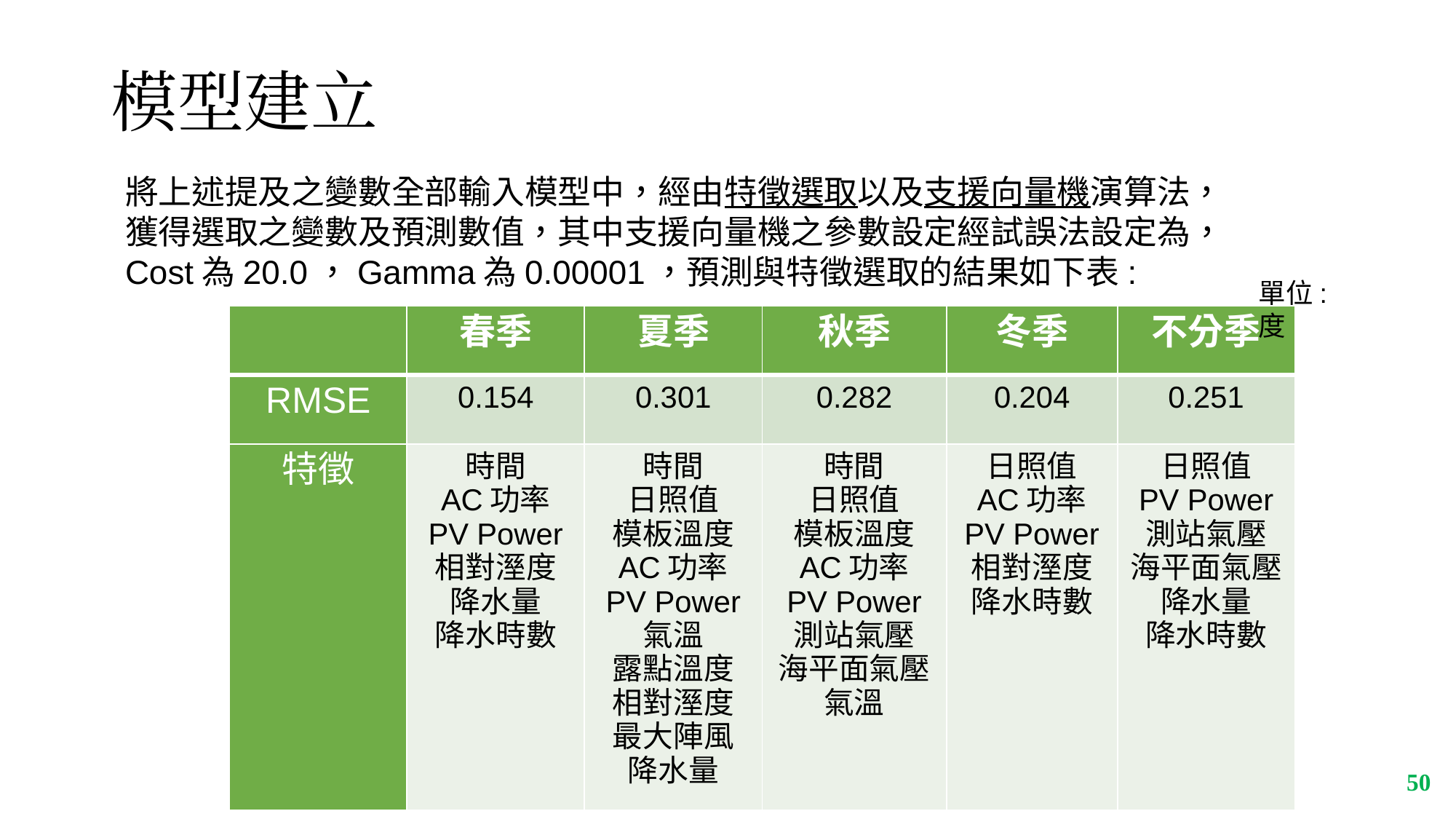

# 模型建立
將上述提及之變數全部輸入模型中，經由特徵選取以及支援向量機演算法，
獲得選取之變數及預測數值，其中支援向量機之參數設定經試誤法設定為，
Cost為20.0，Gamma為0.00001，預測與特徵選取的結果如下表:

單位:度
|  | 春季 | 夏季 | 秋季 | 冬季 | 不分季 |
| --- | --- | --- | --- | --- | --- |
| RMSE | 0.154 | 0.301 | 0.282 | 0.204 | 0.251 |
| 特徵 | 時間 AC功率 PV Power 相對溼度 降水量 降水時數 | 時間 日照值 模板溫度 AC功率 PV Power 氣溫 露點溫度 相對溼度 最大陣風 降水量 | 時間 日照值 模板溫度 AC功率 PV Power 測站氣壓 海平面氣壓 氣溫 | 日照值 AC功率 PV Power 相對溼度 降水時數 | 日照值 PV Power 測站氣壓 海平面氣壓 降水量 降水時數 |
50